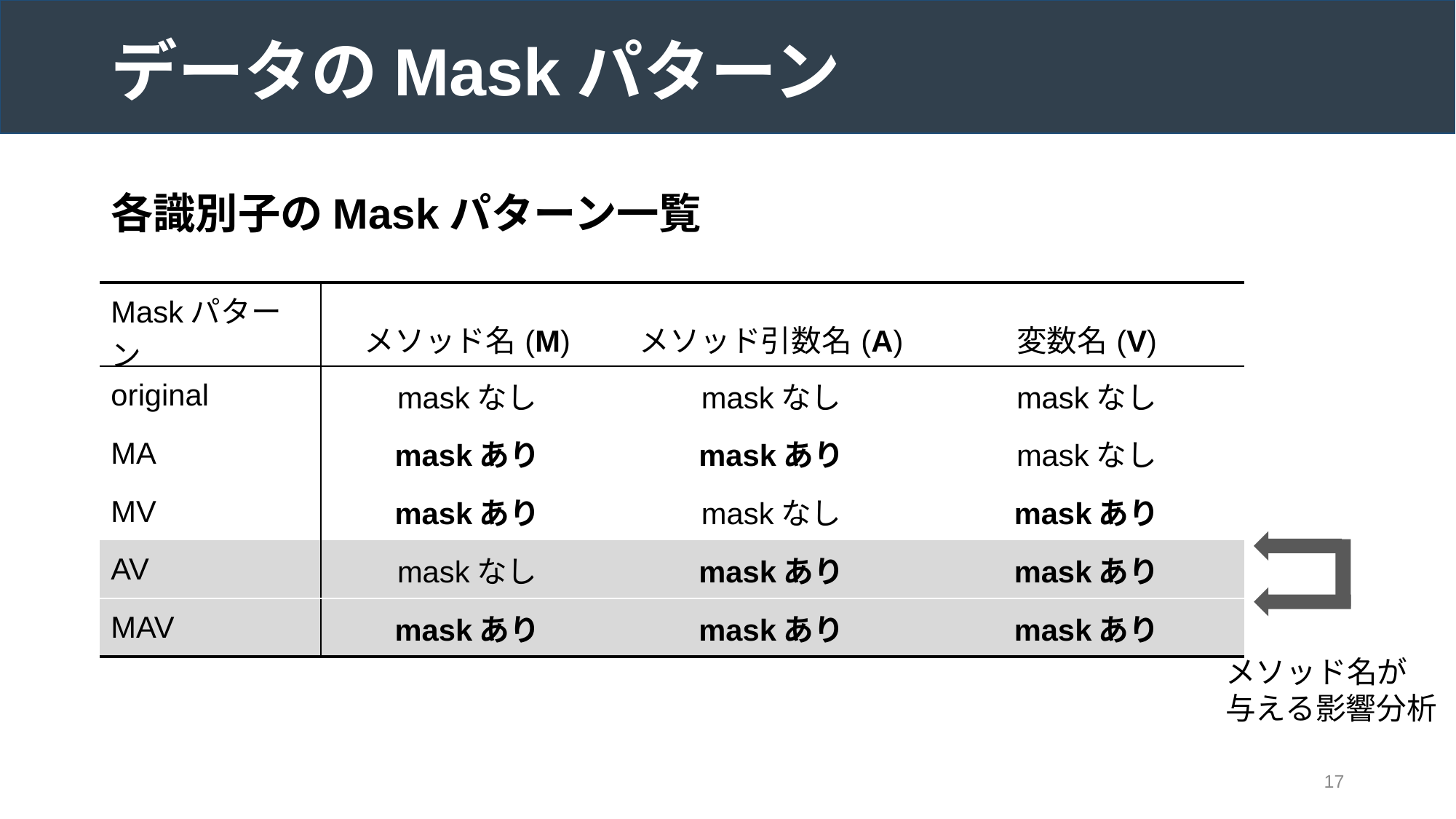

# データのMaskパターン
各識別子のMaskパターン一覧

| Maskパターン | メソッド名(M) | メソッド引数名(A) | 変数名(V) |
| --- | --- | --- | --- |
| original | maskなし | maskなし | maskなし |
| MA | maskあり | maskあり | maskなし |
| MV | maskあり | maskなし | maskあり |
| AV | maskなし | maskあり | maskあり |
| MAV | maskあり | maskあり | maskあり |

メソッド名が
与える影響分析
17